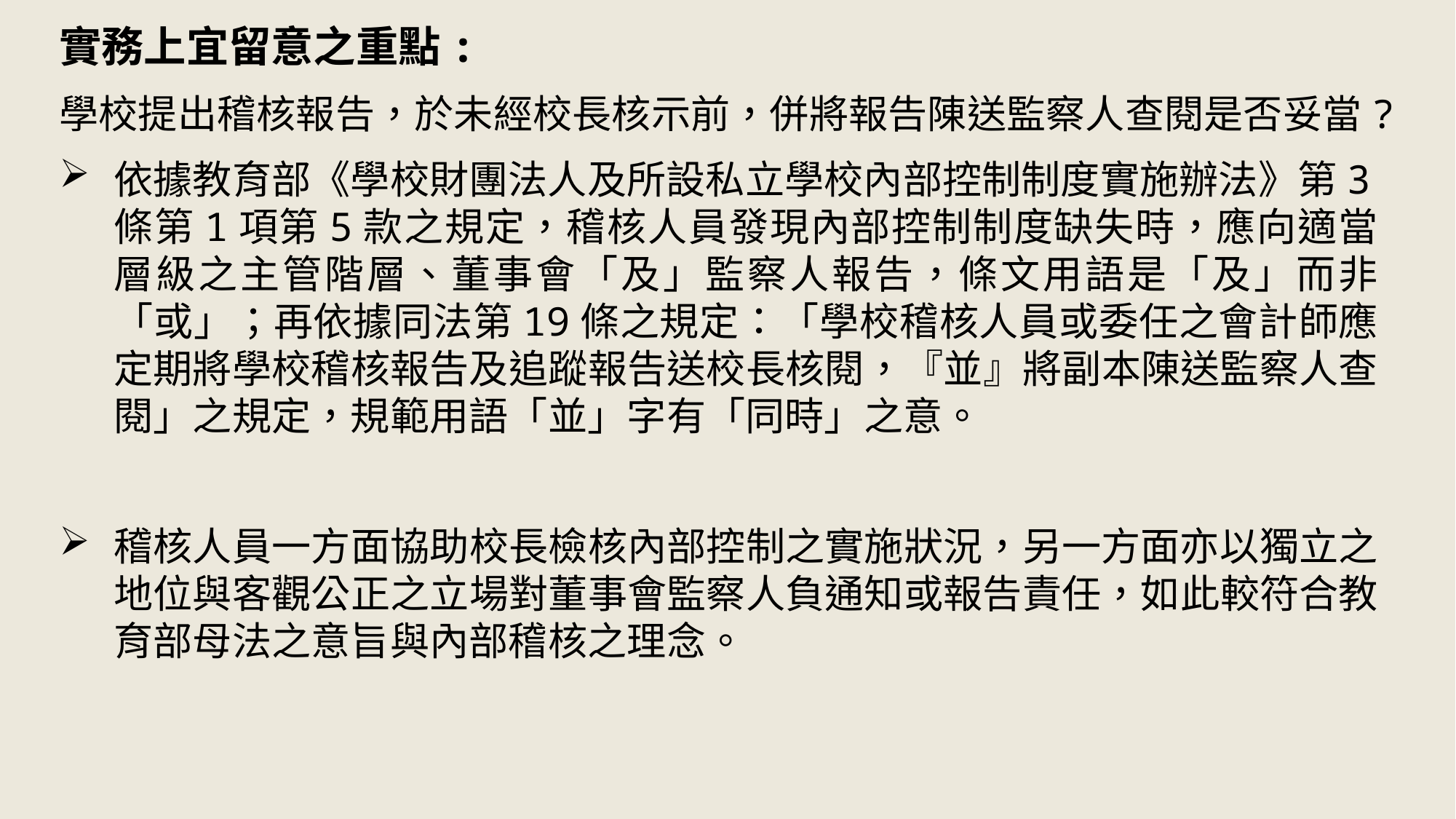

實務上宜留意之重點:
學校提出稽核報告，於未經校長核示前，併將報告陳送監察人查閱是否妥當?
依據教育部《學校財團法人及所設私立學校內部控制制度實施辦法》第3條第1項第5款之規定，稽核人員發現內部控制制度缺失時，應向適當層級之主管階層、董事會「及」監察人報告，條文用語是「及」而非「或」；再依據同法第19條之規定：「學校稽核人員或委任之會計師應定期將學校稽核報告及追蹤報告送校長核閱，『並』將副本陳送監察人查閱」之規定，規範用語「並」字有「同時」之意。

稽核人員一方面協助校長檢核內部控制之實施狀況，另一方面亦以獨立之地位與客觀公正之立場對董事會監察人負通知或報告責任，如此較符合教育部母法之意旨與內部稽核之理念。